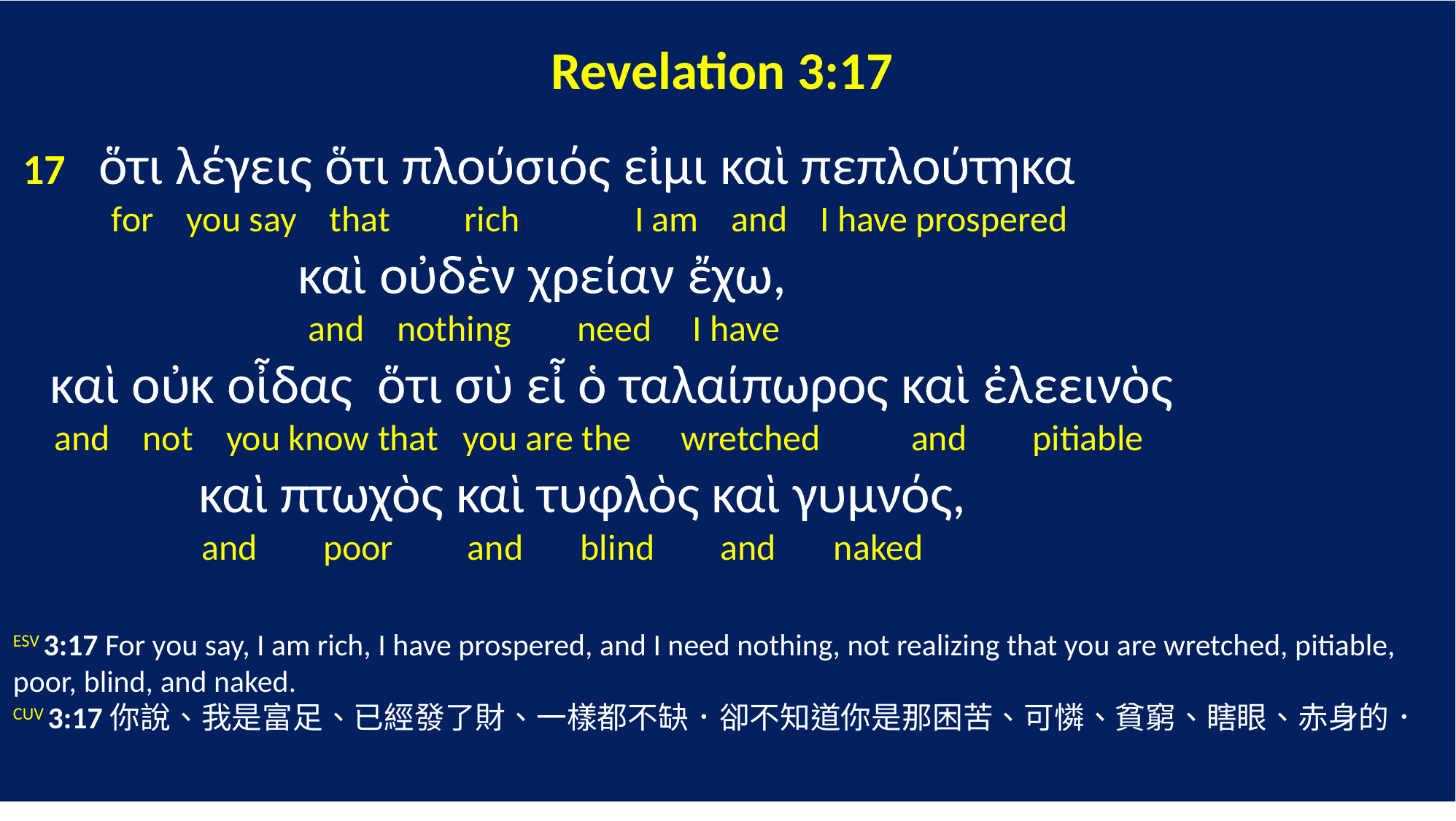

Revelation 3:17

 17   ὅτι λέγεις ὅτι πλούσιός εἰμι καὶ πεπλούτηκα
            for    you say    that         rich              I am    and    I have prospered
                       καὶ οὐδὲν χρείαν ἔχω,
                                    and    nothing        need     I have
   καὶ οὐκ οἶδας  ὅτι σὺ εἶ ὁ ταλαίπωρος καὶ ἐλεεινὸς
     and    not    you know that   you are the      wretched           and        pitiable
               καὶ πτωχὸς καὶ τυφλὸς καὶ γυμνός,
                       and        poor         and       blind        and       naked

ESV 3:17 For you say, I am rich, I have prospered, and I need nothing, not realizing that you are wretched, pitiable, poor, blind, and naked.
CUV 3:17你說、我是富足、已經發了財、一樣都不缺．卻不知道你是那困苦、可憐、貧窮、瞎眼、赤身的．